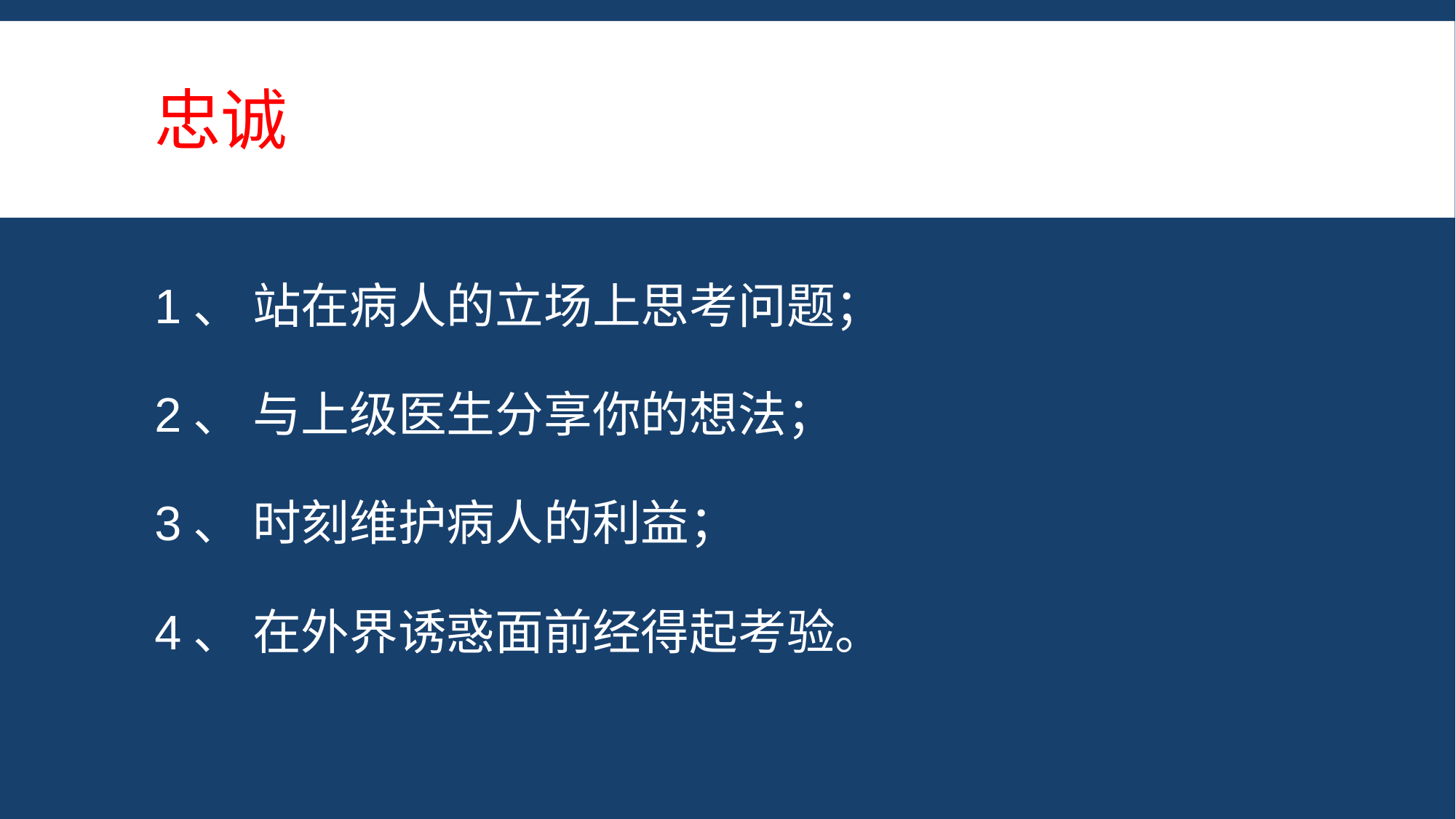

# 忠诚
1、 站在病人的立场上思考问题；
2、 与上级医生分享你的想法；
3、 时刻维护病人的利益；
4、 在外界诱惑面前经得起考验。